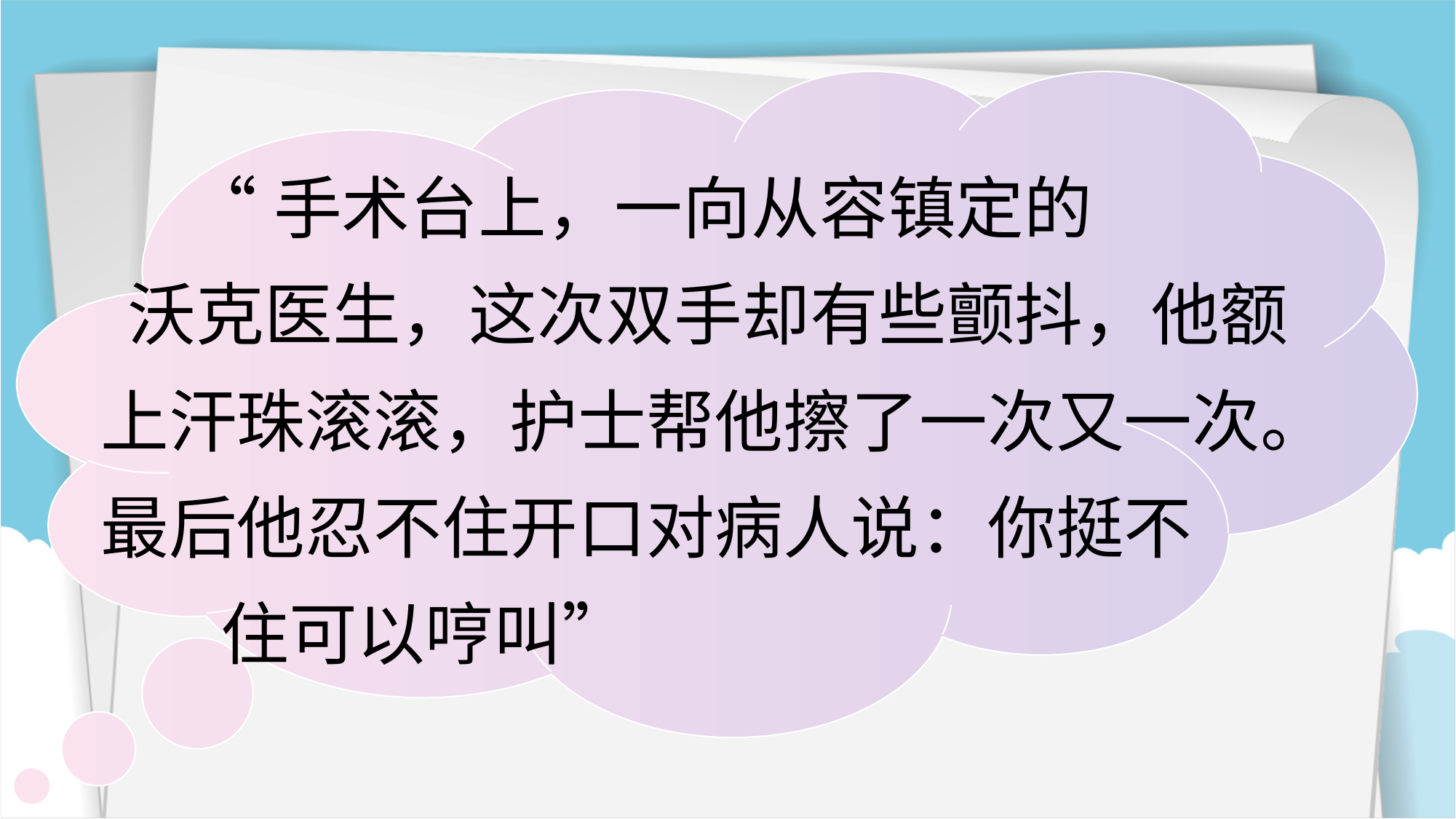

“手术台上，一向从容镇定的
沃克医生，这次双手却有些颤抖，他额上汗珠滚滚，护士帮他擦了一次又一次。最后他忍不住开口对病人说：你挺不
     住可以哼叫”